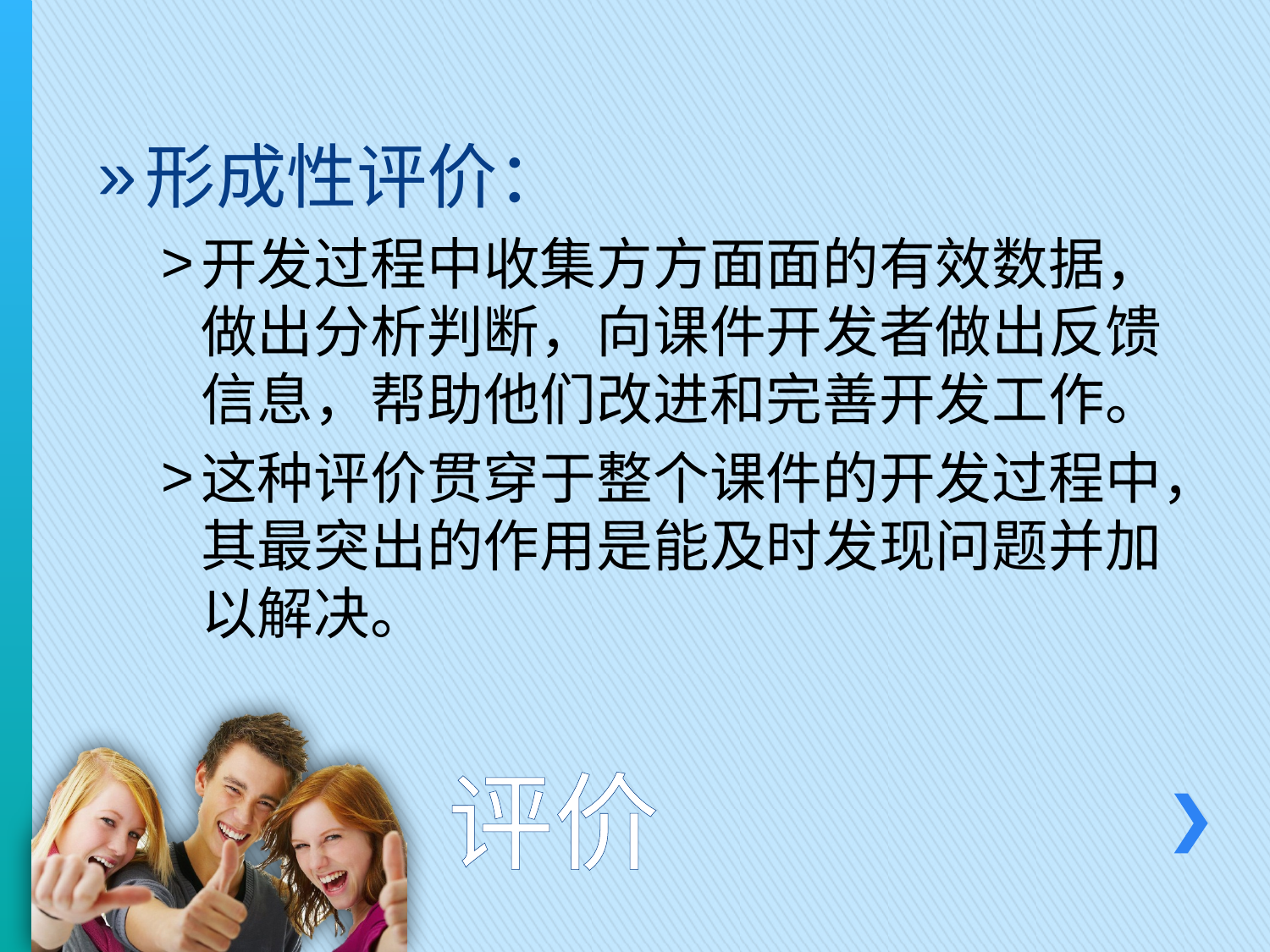

形成性评价：
开发过程中收集方方面面的有效数据，做出分析判断，向课件开发者做出反馈信息，帮助他们改进和完善开发工作。
这种评价贯穿于整个课件的开发过程中，其最突出的作用是能及时发现问题并加以解决。

# 评价